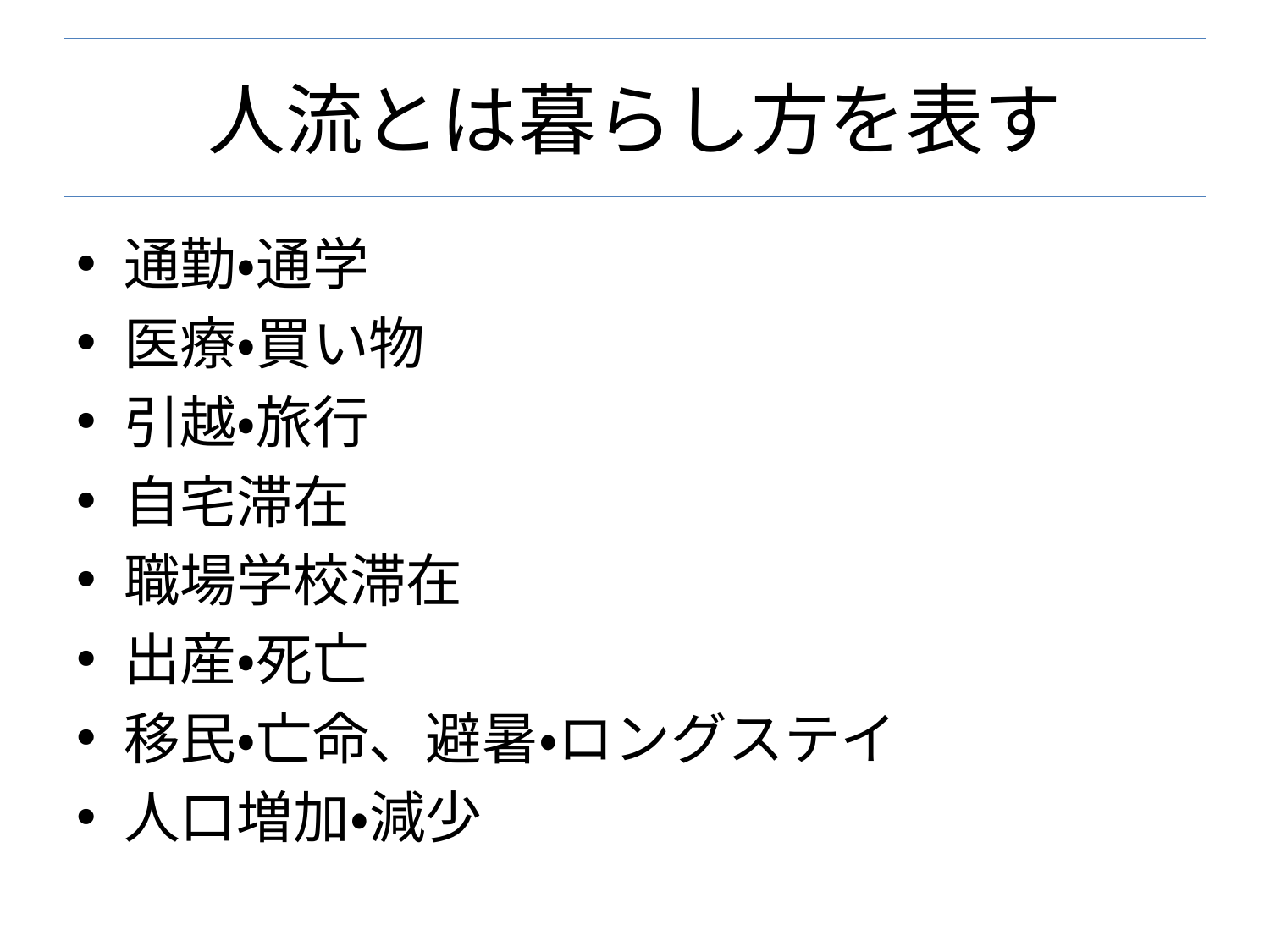

# 人流とは暮らし方を表す
通勤・通学
医療・買い物
引越・旅行
自宅滞在
職場学校滞在
出産・死亡
移民・亡命、避暑・ロングステイ
人口増加・減少